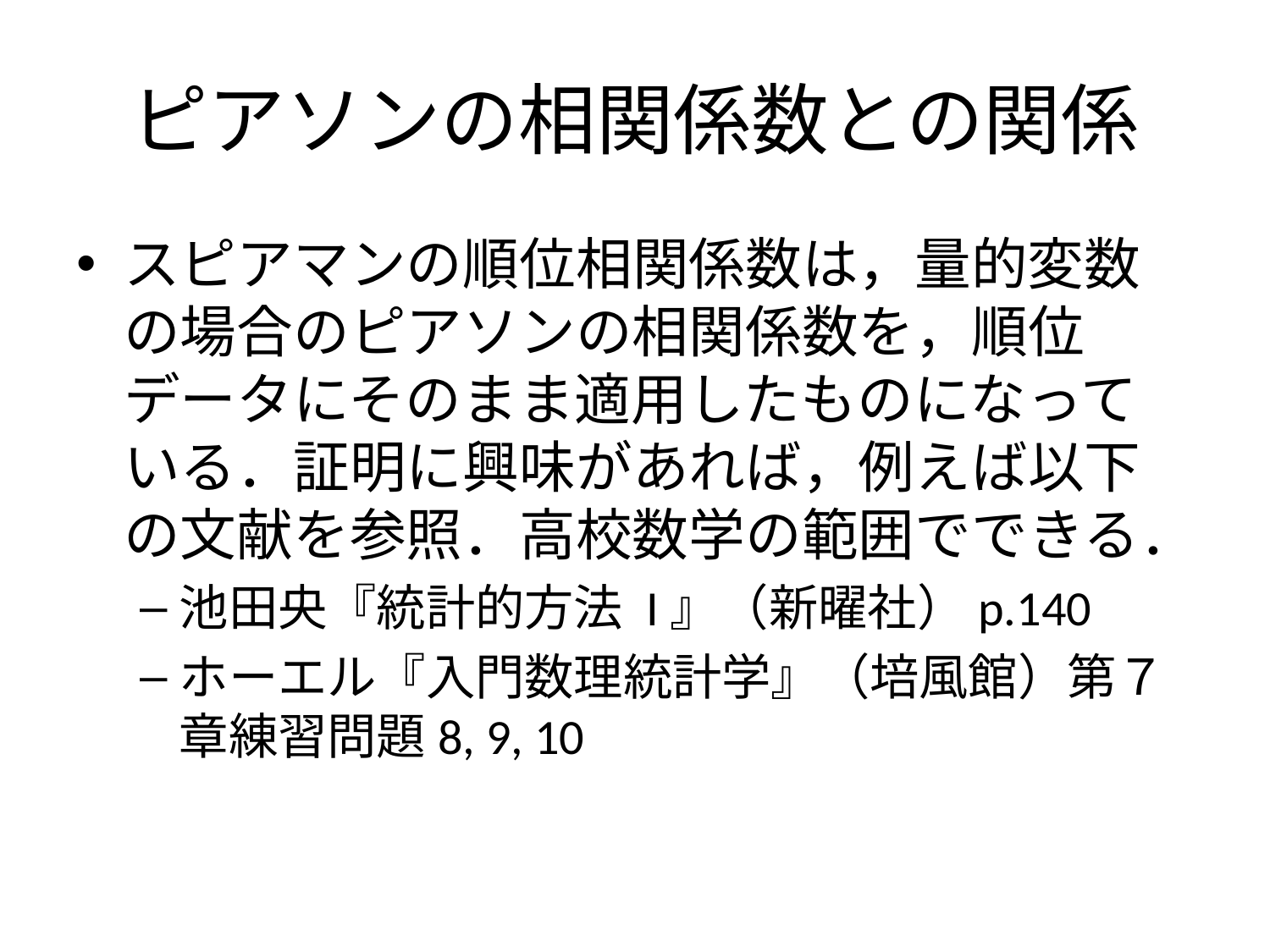

# ピアソンの相関係数との関係
スピアマンの順位相関係数は，量的変数の場合のピアソンの相関係数を，順位データにそのまま適用したものになっている．証明に興味があれば，例えば以下の文献を参照．高校数学の範囲でできる．
池田央『統計的方法 I』（新曜社）p.140
ホーエル『入門数理統計学』（培風館）第７章練習問題8, 9, 10